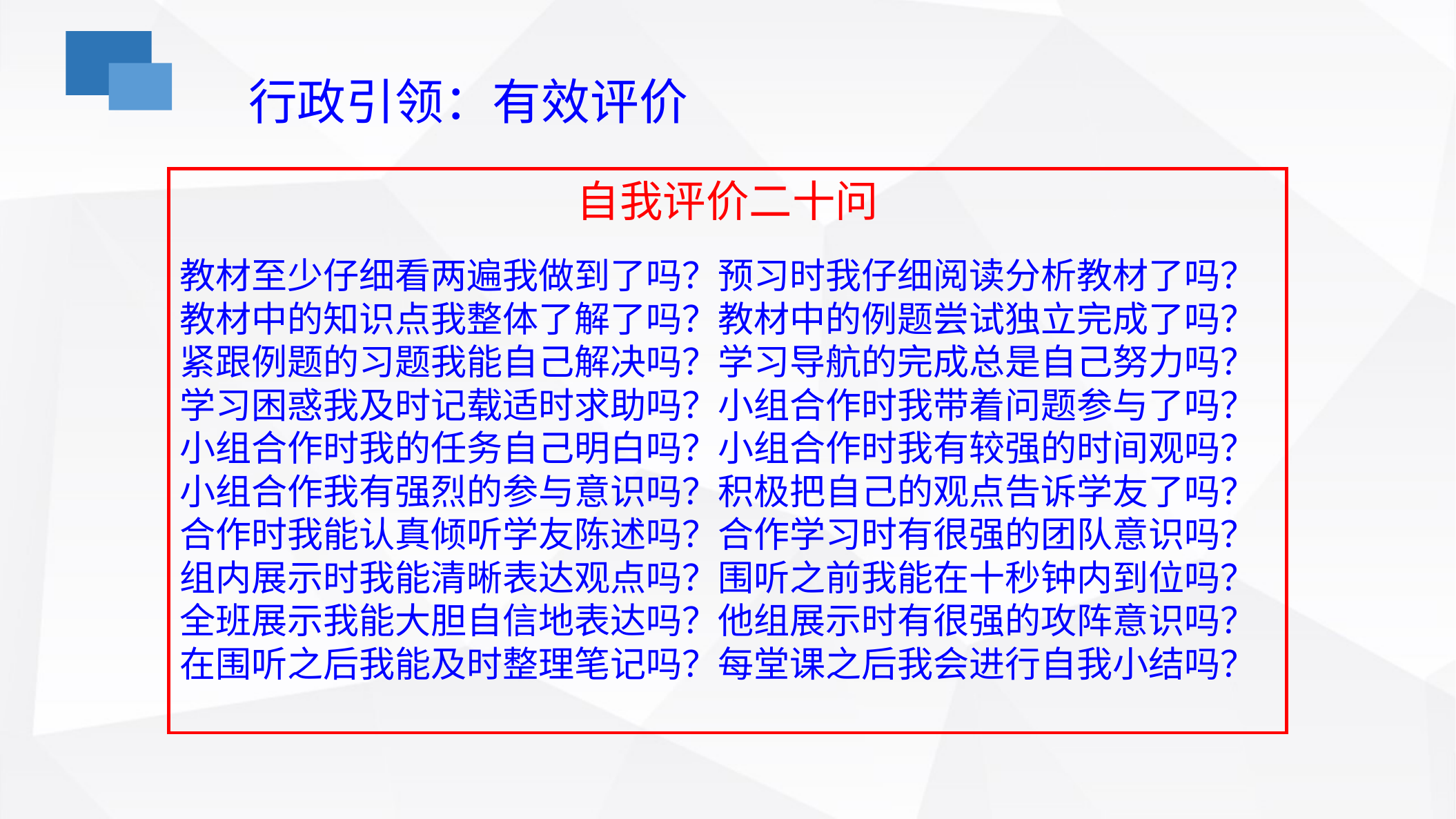

行政引领：有效评价

自我评价二十问
教材至少仔细看两遍我做到了吗？预习时我仔细阅读分析教材了吗？
教材中的知识点我整体了解了吗？教材中的例题尝试独立完成了吗？
紧跟例题的习题我能自己解决吗？学习导航的完成总是自己努力吗？
学习困惑我及时记载适时求助吗？小组合作时我带着问题参与了吗？
小组合作时我的任务自己明白吗？小组合作时我有较强的时间观吗？
小组合作我有强烈的参与意识吗？积极把自己的观点告诉学友了吗？
合作时我能认真倾听学友陈述吗？合作学习时有很强的团队意识吗？
组内展示时我能清晰表达观点吗？围听之前我能在十秒钟内到位吗？
全班展示我能大胆自信地表达吗？他组展示时有很强的攻阵意识吗？
在围听之后我能及时整理笔记吗？每堂课之后我会进行自我小结吗？